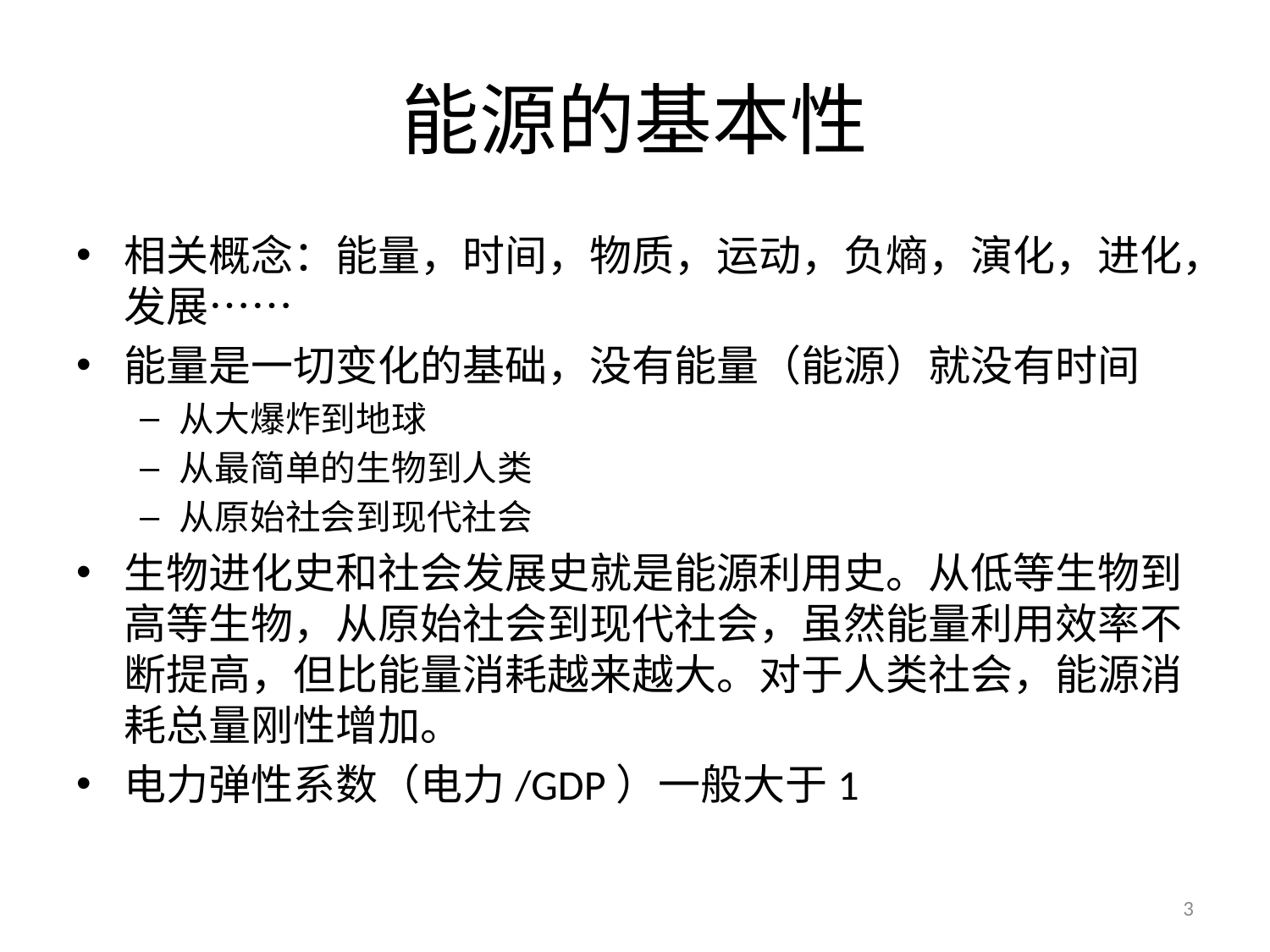

# 能源的基本性
相关概念：能量，时间，物质，运动，负熵，演化，进化，发展……
能量是一切变化的基础，没有能量（能源）就没有时间
从大爆炸到地球
从最简单的生物到人类
从原始社会到现代社会
生物进化史和社会发展史就是能源利用史。从低等生物到高等生物，从原始社会到现代社会，虽然能量利用效率不断提高，但比能量消耗越来越大。对于人类社会，能源消耗总量刚性增加。
电力弹性系数（电力/GDP）一般大于1

3